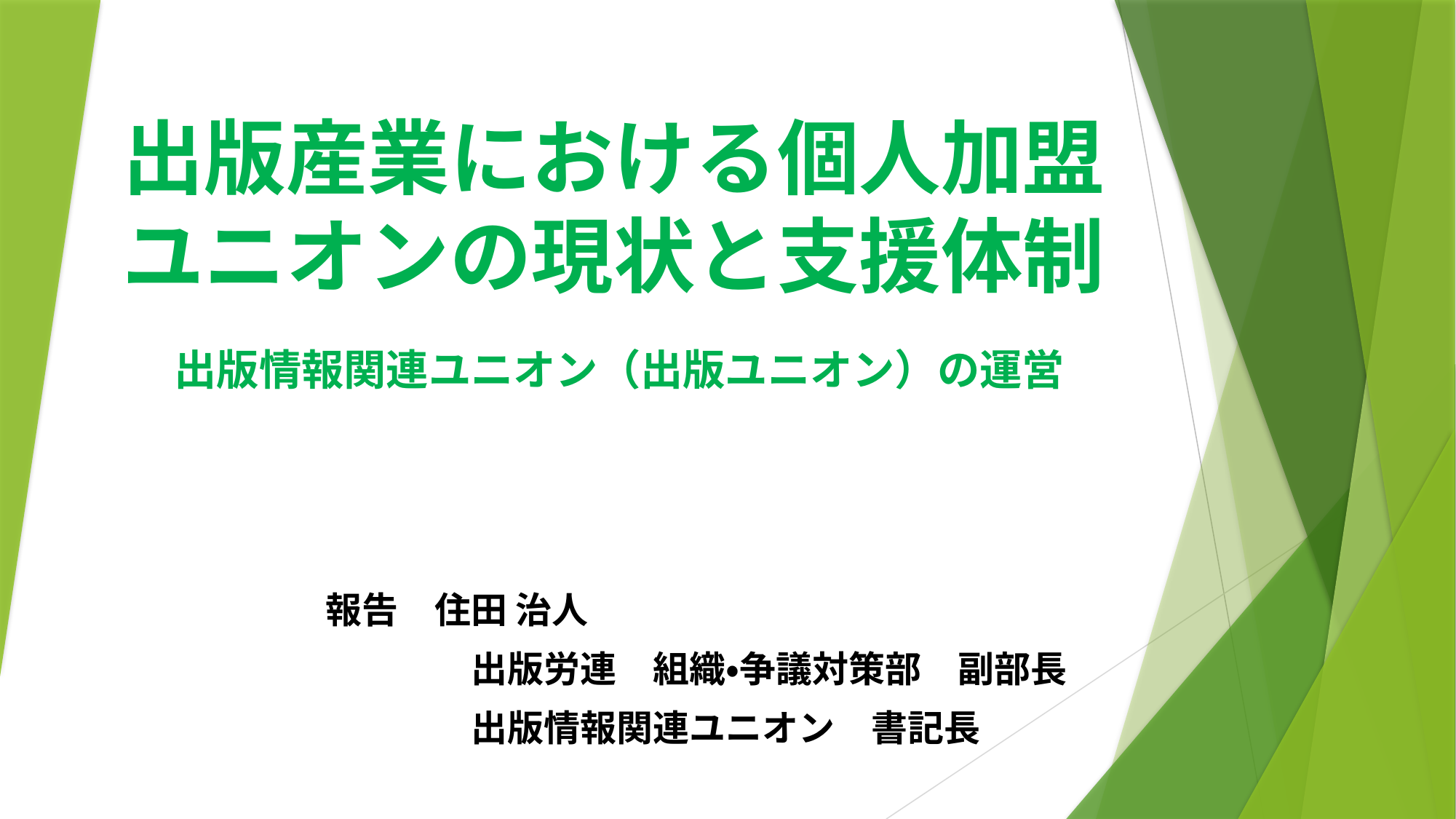

# 出版産業における個人加盟ユニオンの現状と支援体制
出版情報関連ユニオン（出版ユニオン）の運営
報告　住田 治人
　　　　出版労連　組織・争議対策部　副部長
　　　　出版情報関連ユニオン　書記長